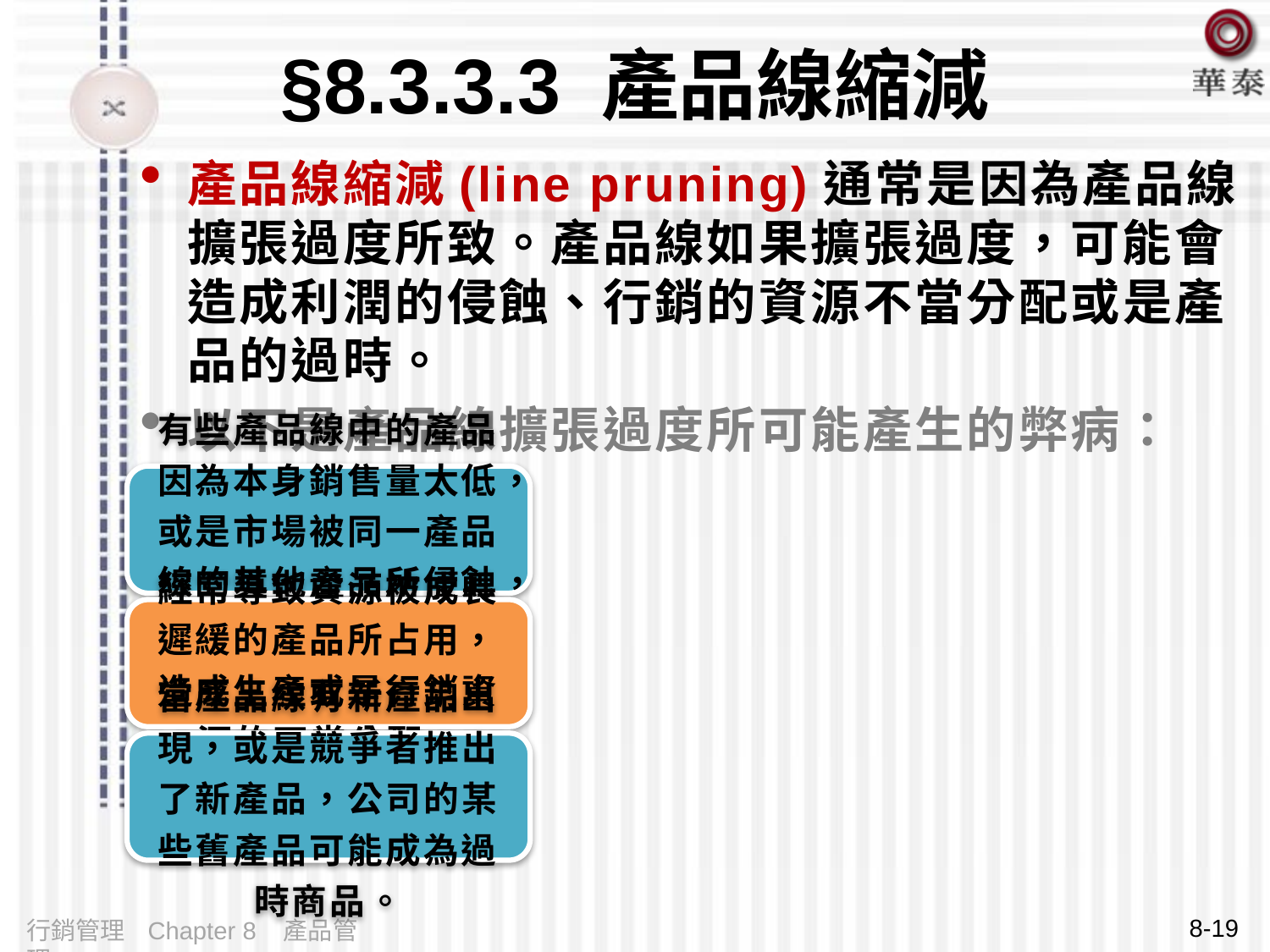

# §8.3.3.3 產品線縮減
產品線縮減(line pruning)通常是因為產品線擴張過度所致。產品線如果擴張過度，可能會造成利潤的侵蝕、行銷的資源不當分配或是產品的過時。
以下是產品線擴張過度所可能產生的弊病：

8-19
行銷管理   Chapter 8   產品管理